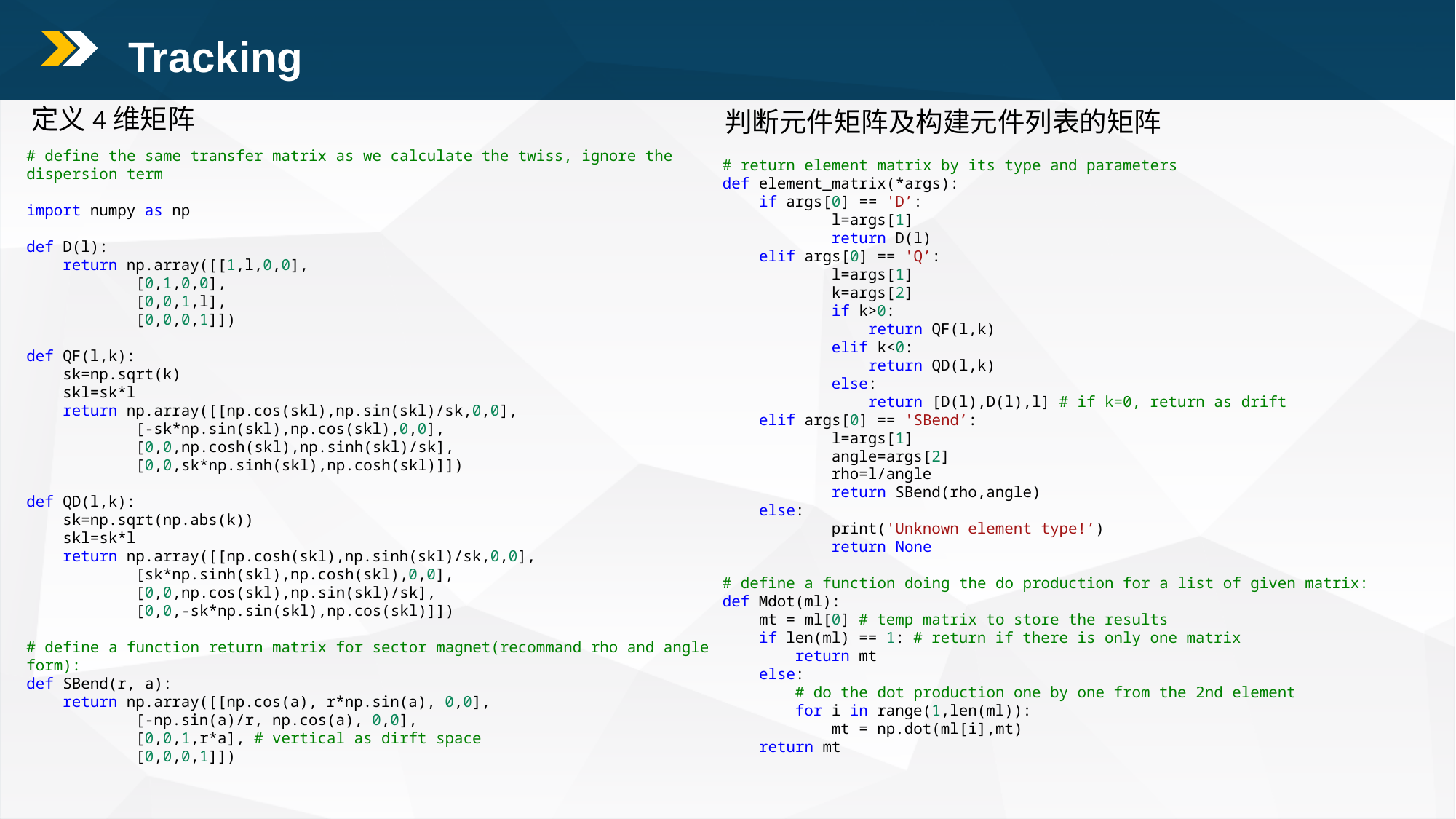

Tracking
定义4维矩阵
判断元件矩阵及构建元件列表的矩阵
# define the same transfer matrix as we calculate the twiss, ignore the dispersion term
import numpy as np
def D(l):
    return np.array([[1,l,0,0],
	[0,1,0,0],
	[0,0,1,l],
	[0,0,0,1]])
def QF(l,k):
    sk=np.sqrt(k)
    skl=sk*l
    return np.array([[np.cos(skl),np.sin(skl)/sk,0,0],
	[-sk*np.sin(skl),np.cos(skl),0,0],
 	[0,0,np.cosh(skl),np.sinh(skl)/sk],
	[0,0,sk*np.sinh(skl),np.cosh(skl)]])
def QD(l,k):
    sk=np.sqrt(np.abs(k))
    skl=sk*l
    return np.array([[np.cosh(skl),np.sinh(skl)/sk,0,0],
	[sk*np.sinh(skl),np.cosh(skl),0,0],
	[0,0,np.cos(skl),np.sin(skl)/sk],
	[0,0,-sk*np.sin(skl),np.cos(skl)]])
# define a function return matrix for sector magnet(recommand rho and angle form):
def SBend(r, a):
    return np.array([[np.cos(a), r*np.sin(a), 0,0],
	[-np.sin(a)/r, np.cos(a), 0,0],
	[0,0,1,r*a], # vertical as dirft space
 	[0,0,0,1]])
# return element matrix by its type and parameters
def element_matrix(*args):
    if args[0] == 'D’:
	l=args[1]
    	return D(l)
    elif args[0] == 'Q’:
	l=args[1]
	k=args[2]
	if k>0:
	    return QF(l,k)
	elif k<0:
	    return QD(l,k)
	else:
	    return [D(l),D(l),l] # if k=0, return as drift
    elif args[0] == 'SBend’:
	l=args[1]
	angle=args[2]
	rho=l/angle
	return SBend(rho,angle)
    else:
	print('Unknown element type!’)
	return None
# define a function doing the do production for a list of given matrix:
def Mdot(ml):
    mt = ml[0] # temp matrix to store the results
    if len(ml) == 1: # return if there is only one matrix
        return mt
    else:
        # do the dot production one by one from the 2nd element
        for i in range(1,len(ml)):
            mt = np.dot(ml[i],mt)
    return mt